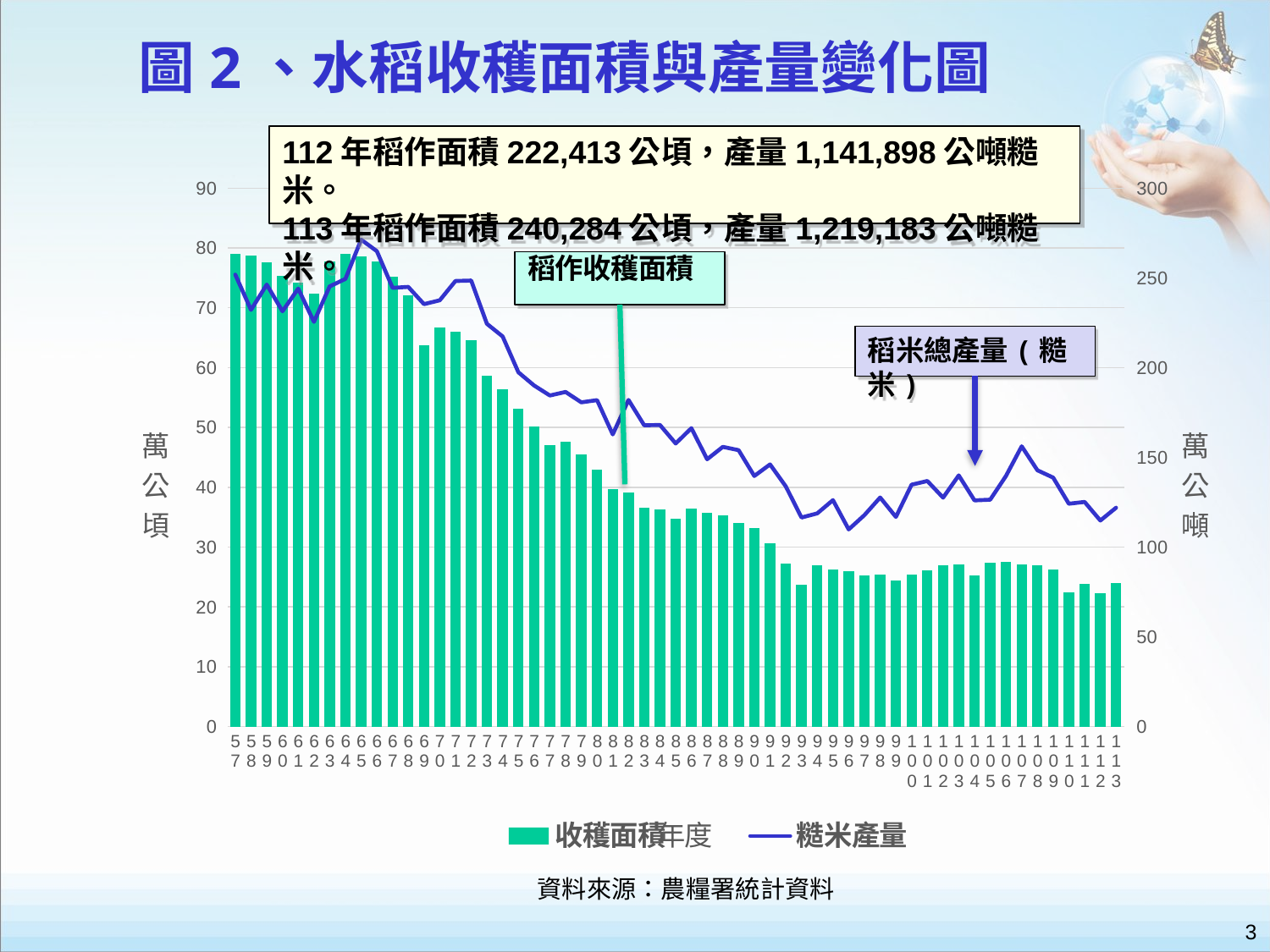

# 圖2、水稻收穫面積與產量變化圖
112年稻作面積222,413公頃，產量1,141,898公噸糙米。
113年稻作面積240,284公頃，產量1,219,183公噸糙米。

### Chart

| Category | 收穫面積 | 糙米產量 |
|---|---|---|
| 57 | 78.9906 | 251.8104 |
| 58 | 78.6592 | 232.1634 |
| 59 | 77.6136 | 246.2643 |
| 60 | 75.3451 | 231.3802 |
| 61 | 74.157 | 244.0329 |
| 62 | 72.4164 | 225.473 |
| 63 | 77.7849 | 245.2417 |
| 64 | 79.0248 | 249.4183 |
| 65 | 78.6343 | 271.2985 |
| 66 | 77.7609 | 264.887 |
| 67 | 75.2308 | 244.449 |
| 68 | 72.0612 | 244.9817 |
| 69 | 63.7437 | 235.359 |
| 70 | 66.7082 | 237.5096 |
| 71 | 65.9379 | 248.2602 |
| 72 | 64.5479 | 248.5197 |
| 73 | 58.6692 | 224.4175 |
| 74 | 56.3678 | 217.3563 |
| 75 | 53.1561 | 197.3823 |
| 76 | 50.1492 | 190.0475 |
| 77 | 47.1065 | 184.4785 |
| 78 | 47.5454 | 186.459 |
| 79 | 45.4266 | 180.6596 |
| 80 | 42.8802 | 181.8732 |
| 81 | 39.715 | 162.7854 |
| 82 | 39.0927 | 181.9774 |
| 83 | 36.5837 | 167.8776 |
| 84 | 36.3479 | 168.0535 |
| 85 | 34.7762 | 157.7289 |
| 86 | 36.4212 | 166.2733 |
| 87 | 35.7687 | 148.9392 |
| 88 | 35.3065 | 155.8594 |
| 89 | 33.9601 | 154.0122 |
| 90 | 33.1619 | 139.6274 |
| 91 | 30.684 | 146.067 |
| 92 | 27.2124 | 133.8287 |
| 93 | 23.7015 | 116.458 |
| 94 | 26.9023 | 118.7596 |
| 95 | 26.3188 | 126.1803 |
| 96 | 26.0116 | 109.8268 |
| 97 | 25.2292 | 117.8178 |
| 98 | 25.459 | 127.6534 |
| 99 | 24.3862 | 116.7972 |
| 100 | 25.4255 | 134.7767 |
| 101 | 26.0762 | 136.8215 |
| 102 | 27.0165 | 127.5456 |
| 103 | 27.1051 | 139.9392 |
| 104 | 25.1861 | 126.0362 |
| 105 | 27.3837 | 126.4128 |
| 106 | 27.4677 | 139.6071 |
| 107 | 27.1506 | 156.1642 |
| 108 | 27.0066 | 142.8251 |
| 109 | 26.1784 | 138.7177 |
| 110 | 22.4022 | 124.1668 |
| 111 | 23.8071 | 125.1511 |
| 112 | 22.2413 | 114.7898 |
| 113 | 24.0357 | 121.9183 |
稻米總產量(糙米)
資料來源：農糧署統計資料
3